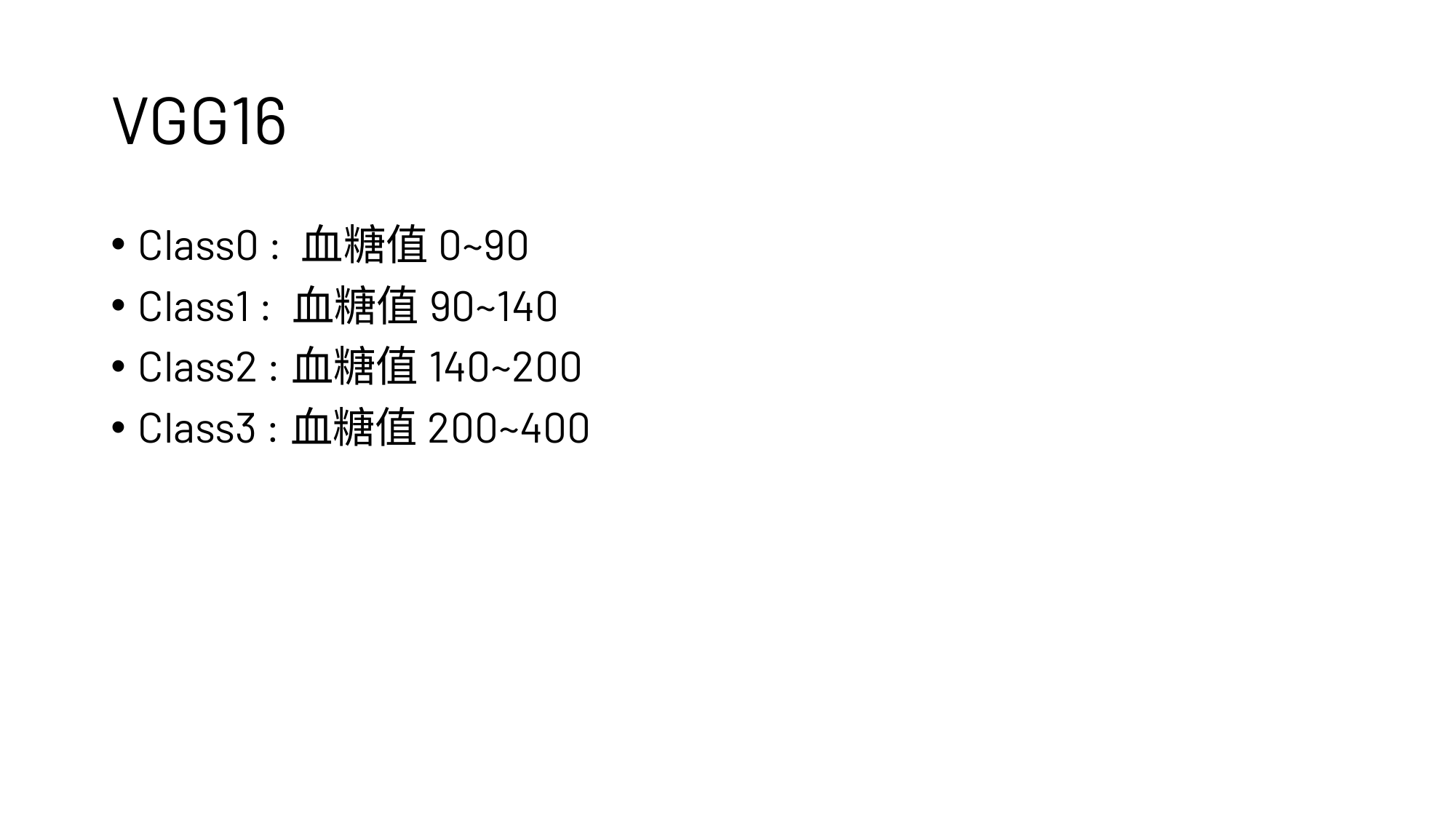

# VGG16
Class0 : 血糖值0~90
Class1 : 血糖值90~140
Class2 :血糖值140~200
Class3 :血糖值200~400